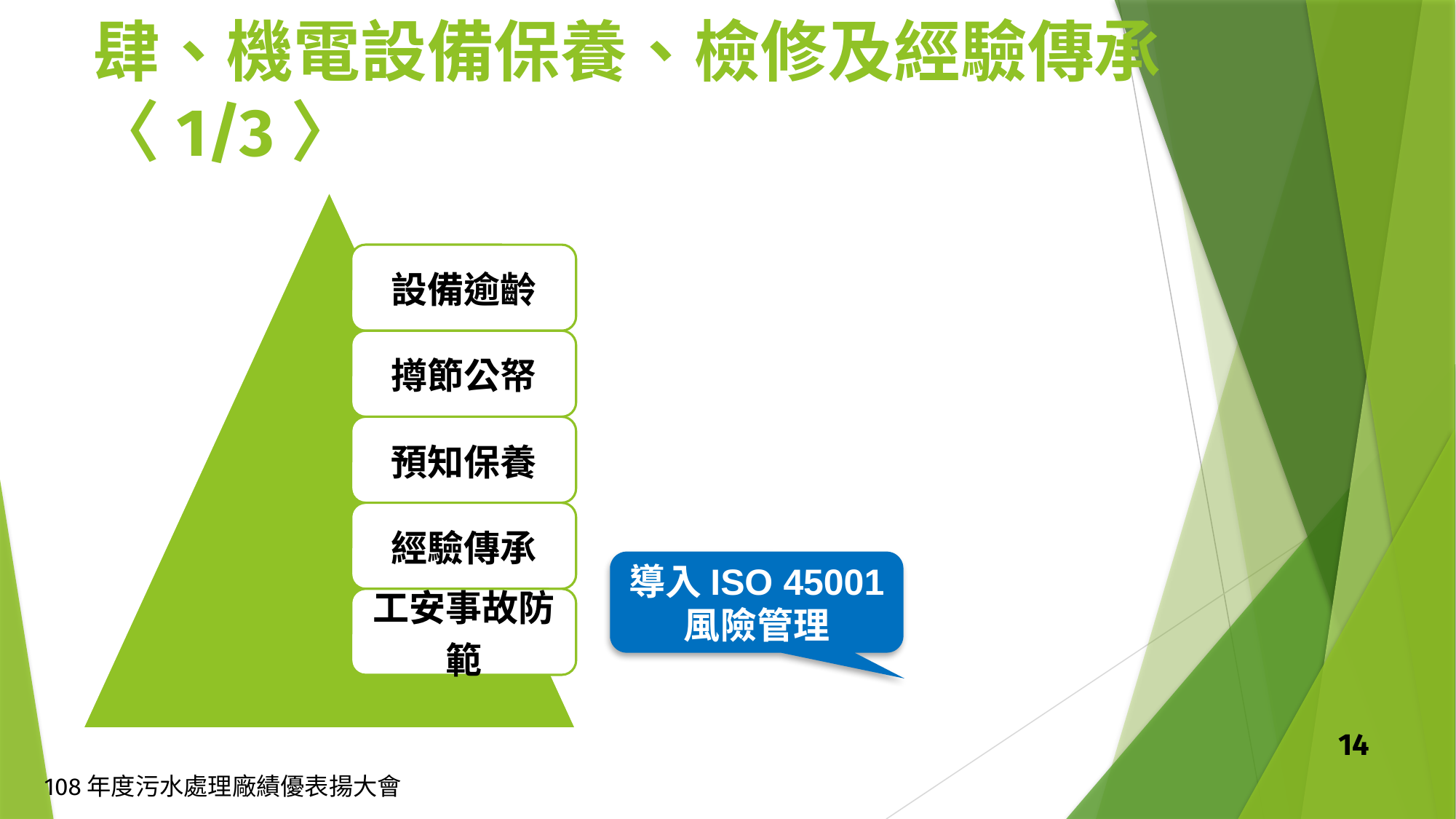

肆、機電設備保養、檢修及經驗傳承〈1/3〉

設備逾齡
經驗傳承
工安事故防範
預知保養
撙節公帑
導入ISO 45001
風險管理
14
108年度污水處理廠績優表揚大會